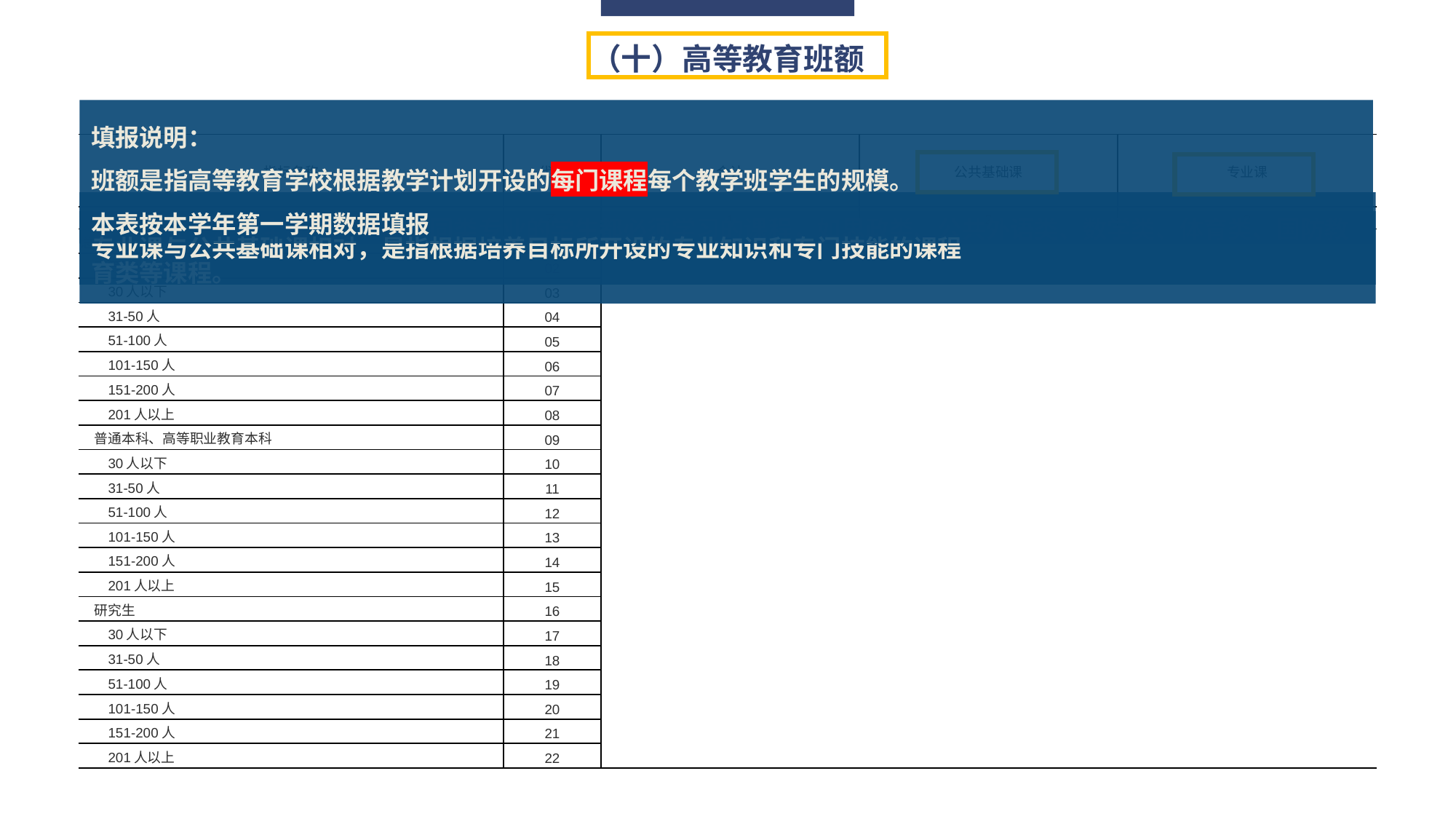

填报说明：
班额是指高等教育学校根据教学计划开设的每门课程每个教学班学生的规模。
本表按本学年第一学期数据填报
（十）高等教育班额
| 指标名称 | 代码 | 合计 | 公共基础课 | 专业课 |
| --- | --- | --- | --- | --- |
| 甲 | 乙 | 1 | 2 | 3 |
| 总计 | 01 |  |  |  |
| 高等职业专科 | 02 |  |  |  |
| 30人以下 | 03 |  |  |  |
| 31-50人 | 04 |  |  |  |
| 51-100人 | 05 |  |  |  |
| 101-150人 | 06 |  |  |  |
| 151-200人 | 07 |  |  |  |
| 201人以上 | 08 |  |  |  |
| 普通本科、高等职业教育本科 | 09 |  |  |  |
| 30人以下 | 10 |  |  |  |
| 31-50人 | 11 |  |  |  |
| 51-100人 | 12 |  |  |  |
| 101-150人 | 13 |  |  |  |
| 151-200人 | 14 |  |  |  |
| 201人以上 | 15 |  |  |  |
| 研究生 | 16 |  |  |  |
| 30人以下 | 17 |  |  |  |
| 31-50人 | 18 |  |  |  |
| 51-100人 | 19 |  |  |  |
| 101-150人 | 20 |  |  |  |
| 151-200人 | 21 |  |  |  |
| 201人以上 | 22 |  |  |  |

公共基础课是指全部专业或部分同类专业的学生都必须学习的课程，如思政类、公共外语类、数学类、体育类、国防教育类等课程。

专业课与公共基础课相对，是指根据培养目标所开设的专业知识和专门技能的课程